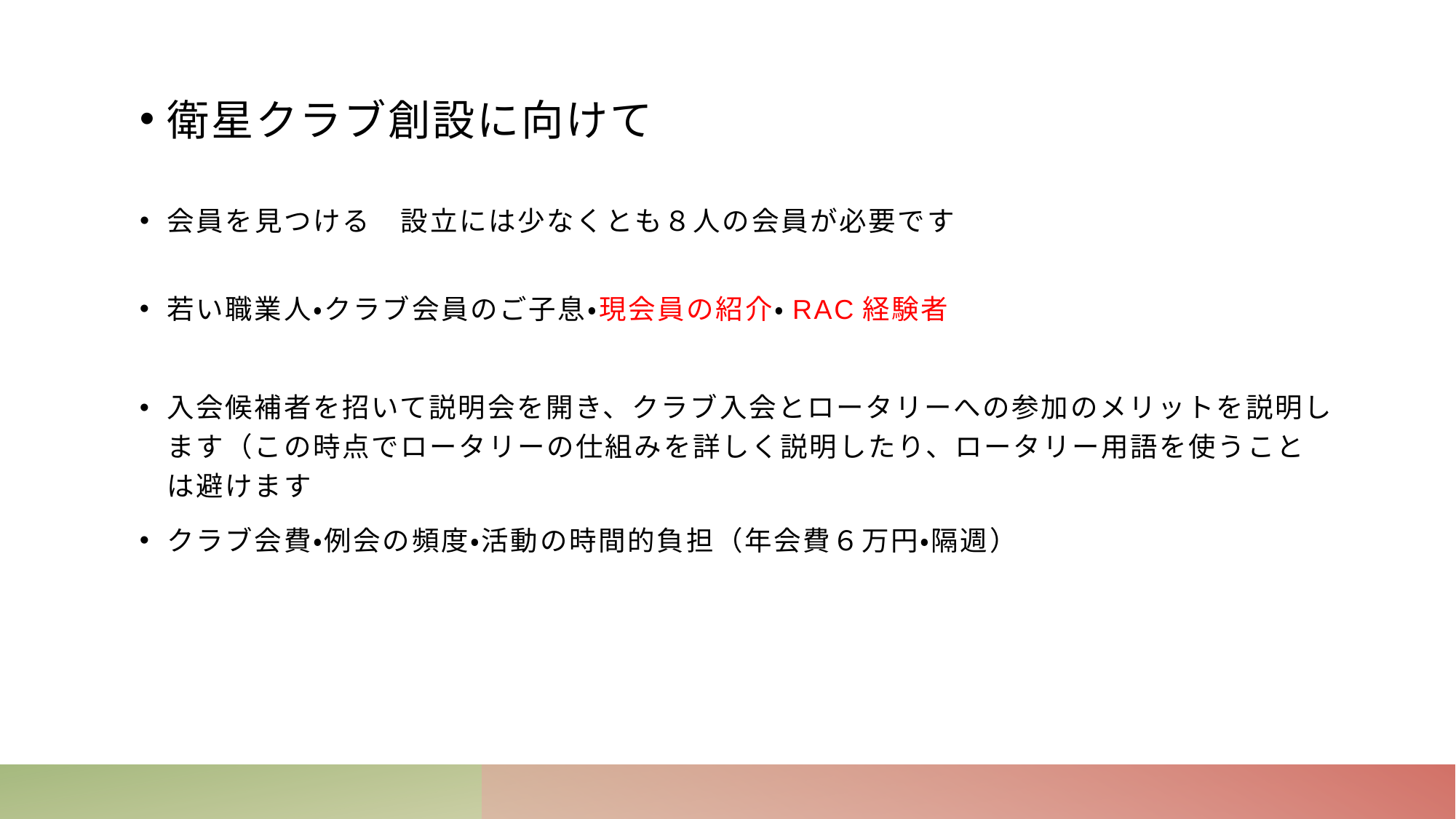

衛星クラブ創設に向けて

会員を見つける　設立には少なくとも８人の会員が必要です

若い職業人・クラブ会員のご子息・現会員の紹介・RAC経験者

入会候補者を招いて説明会を開き、クラブ入会とロータリーへの参加のメリットを説明します（この時点でロータリーの仕組みを詳しく説明したり、ロータリー用語を使うことは避けます
クラブ会費・例会の頻度・活動の時間的負担（年会費６万円・隔週）